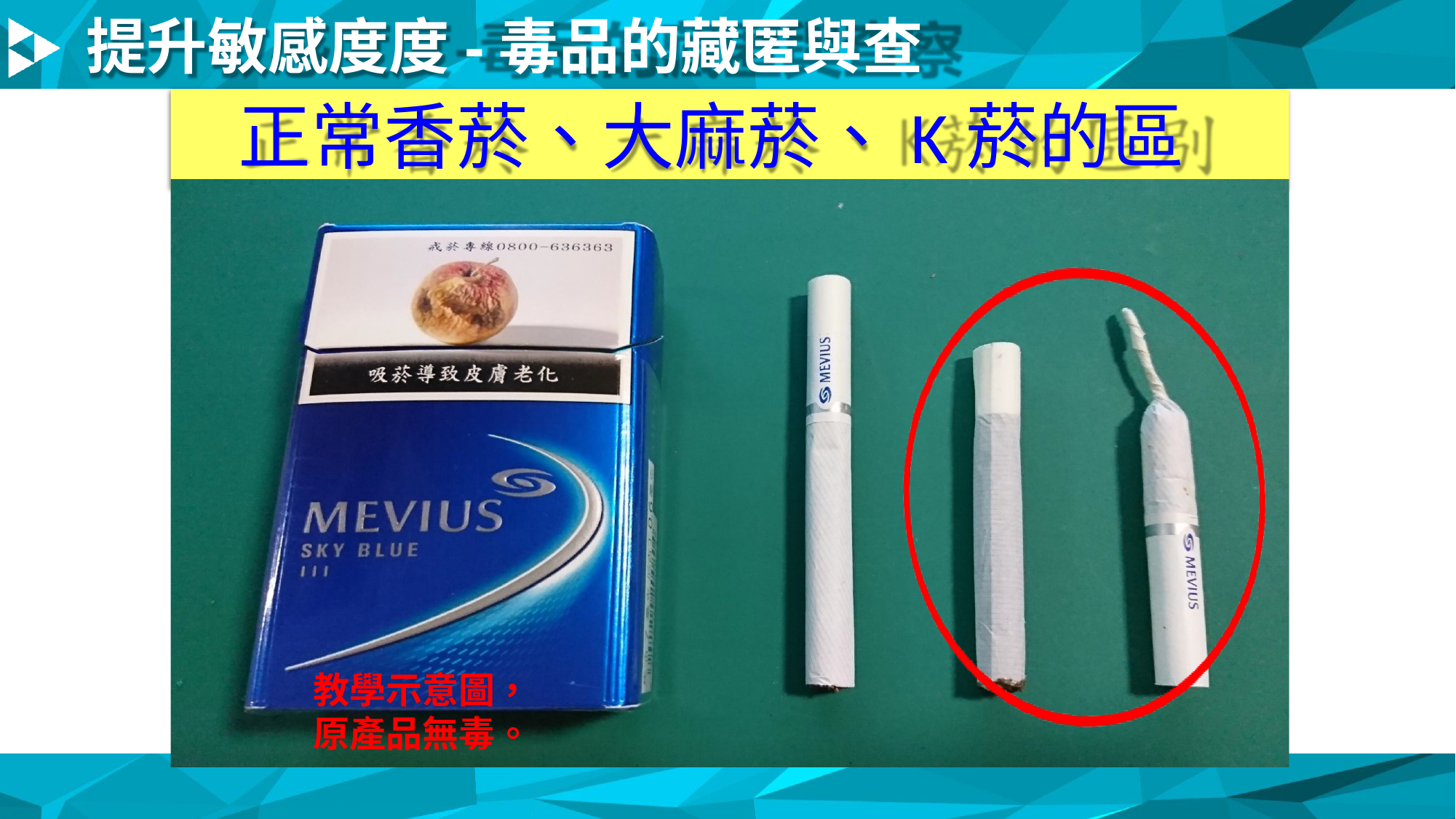

# 提升敏感度度-毒品的藏匿與查察

正常香菸、大麻菸、K菸的區別

教學示意圖， 原產品無毒。